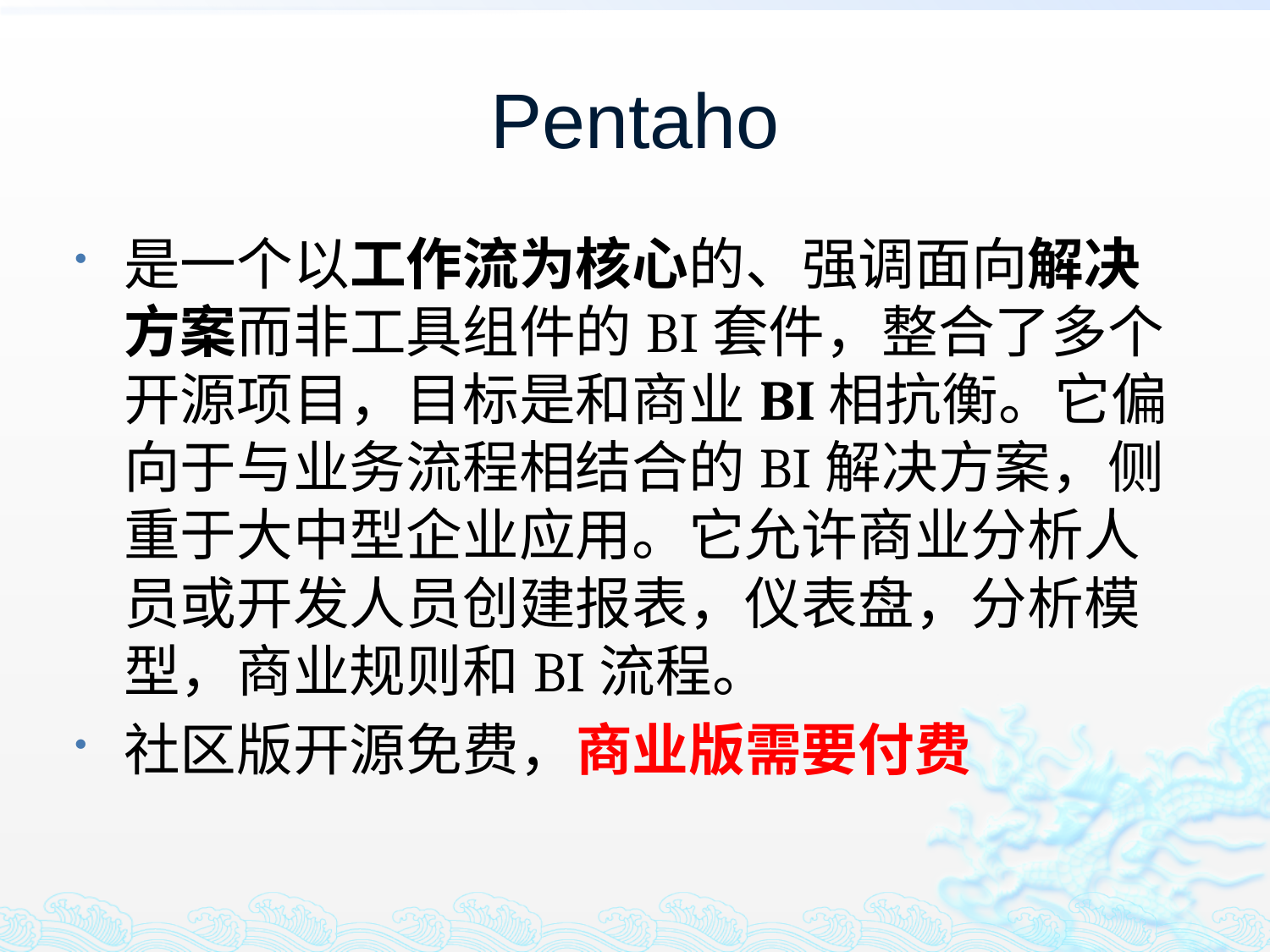

# Pentaho
是一个以工作流为核心的、强调面向解决方案而非工具组件的BI套件，整合了多个开源项目，目标是和商业BI相抗衡。它偏向于与业务流程相结合的BI解决方案，侧重于大中型企业应用。它允许商业分析人员或开发人员创建报表，仪表盘，分析模型，商业规则和BI流程。
社区版开源免费，商业版需要付费